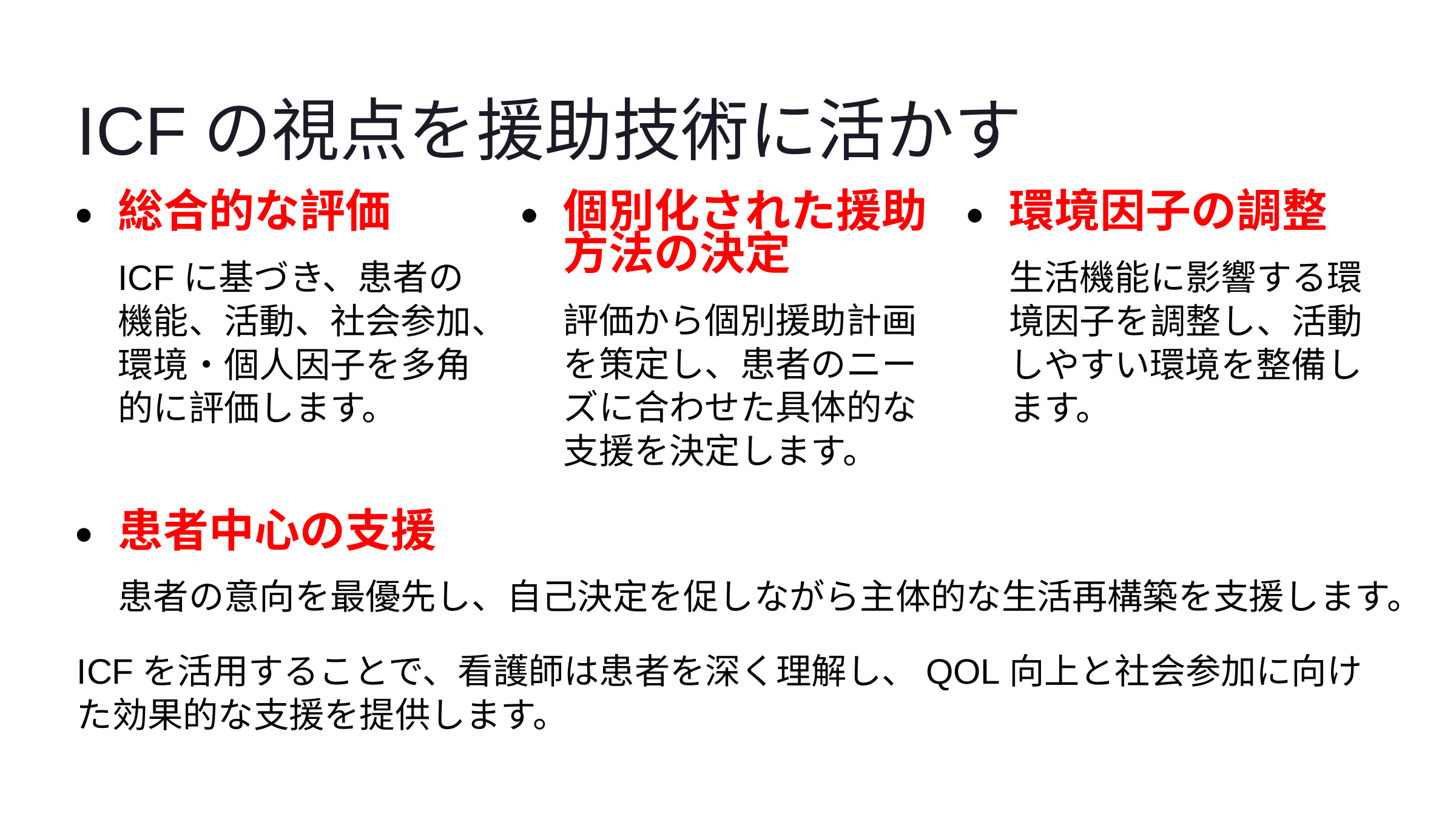

ICFの視点を援助技術に活かす
総合的な評価
個別化された援助方法の決定
環境因子の調整

ICFに基づき、患者の機能、活動、社会参加、環境・個人因子を多角的に評価します。
生活機能に影響する環境因子を調整し、活動しやすい環境を整備します。
評価から個別援助計画を策定し、患者のニーズに合わせた具体的な支援を決定します。
患者中心の支援

患者の意向を最優先し、自己決定を促しながら主体的な生活再構築を支援します。
ICFを活用することで、看護師は患者を深く理解し、QOL向上と社会参加に向けた効果的な支援を提供します。